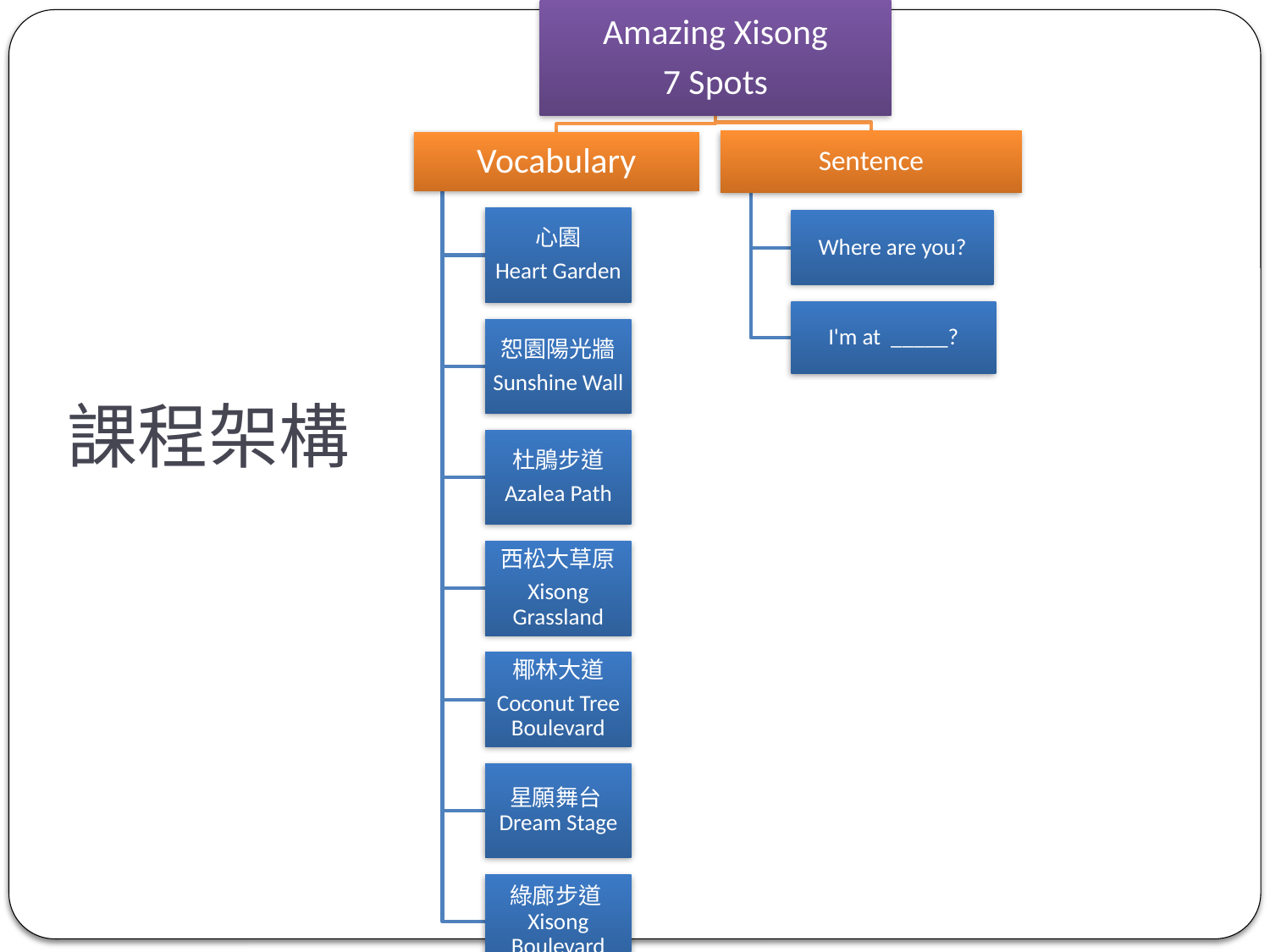

Amazing Xisong
7 Spots
Vocabulary
心園
Heart Garden
恕園陽光牆
Sunshine Wall
杜鵑步道
Azalea Path
西松大草原
Xisong Grassland
椰林大道
Coconut Tree Boulevard
星願舞台Dream Stage
綠廊步道Xisong Boulevard
Sentence
Where are you?
I'm at  _____?
課程架構